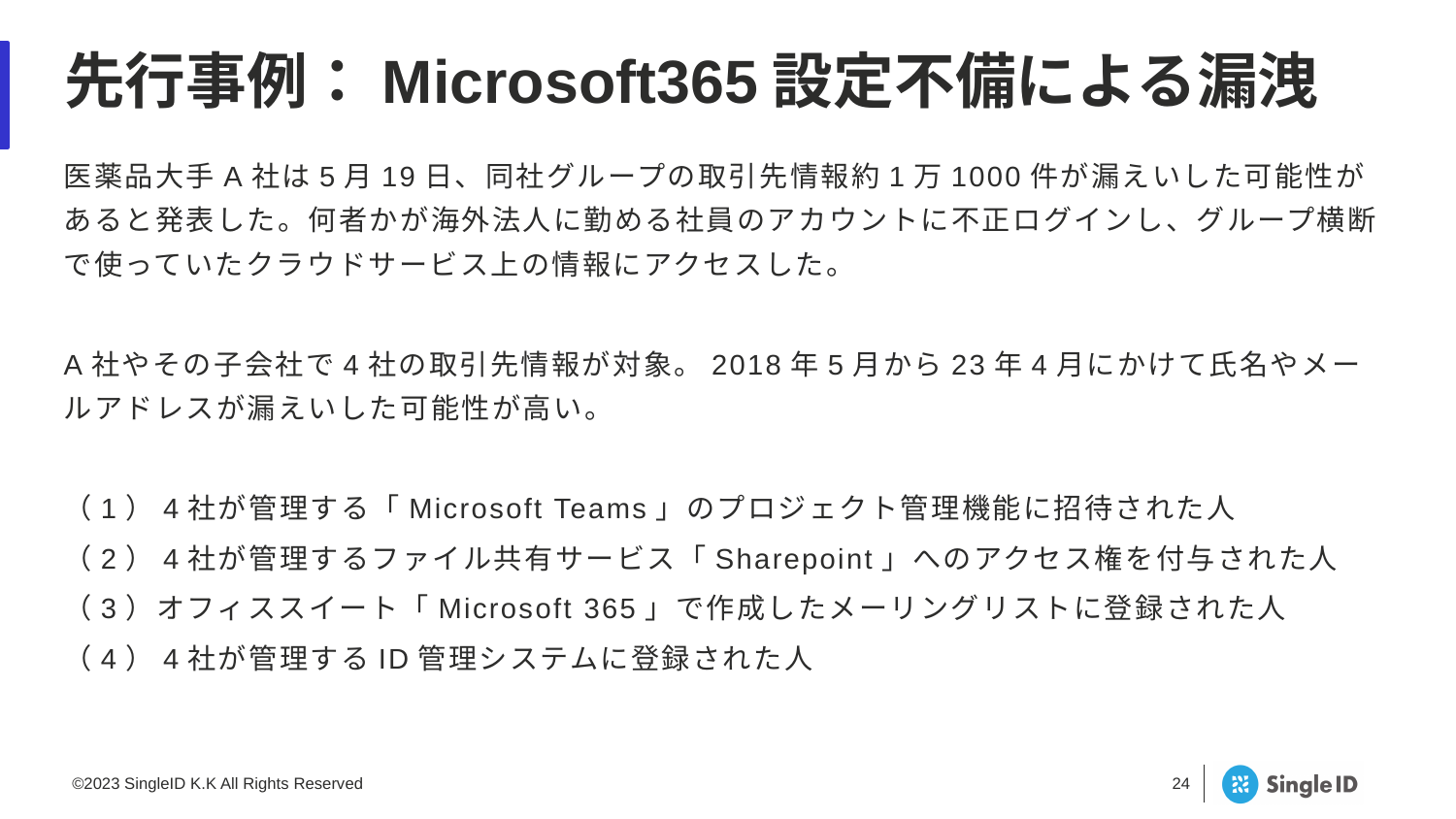

# 先行事例：Microsoft365設定不備による漏洩
医薬品大手A社は5月19日、同社グループの取引先情報約1万1000件が漏えいした可能性があると発表した。何者かが海外法人に勤める社員のアカウントに不正ログインし、グループ横断で使っていたクラウドサービス上の情報にアクセスした。

A社やその子会社で4社の取引先情報が対象。2018年5月から23年4月にかけて氏名やメールアドレスが漏えいした可能性が高い。

（1）4社が管理する「Microsoft Teams」のプロジェクト管理機能に招待された人
（2）4社が管理するファイル共有サービス「Sharepoint」へのアクセス権を付与された人
（3）オフィススイート「Microsoft 365」で作成したメーリングリストに登録された人
（4）4社が管理するID管理システムに登録された人